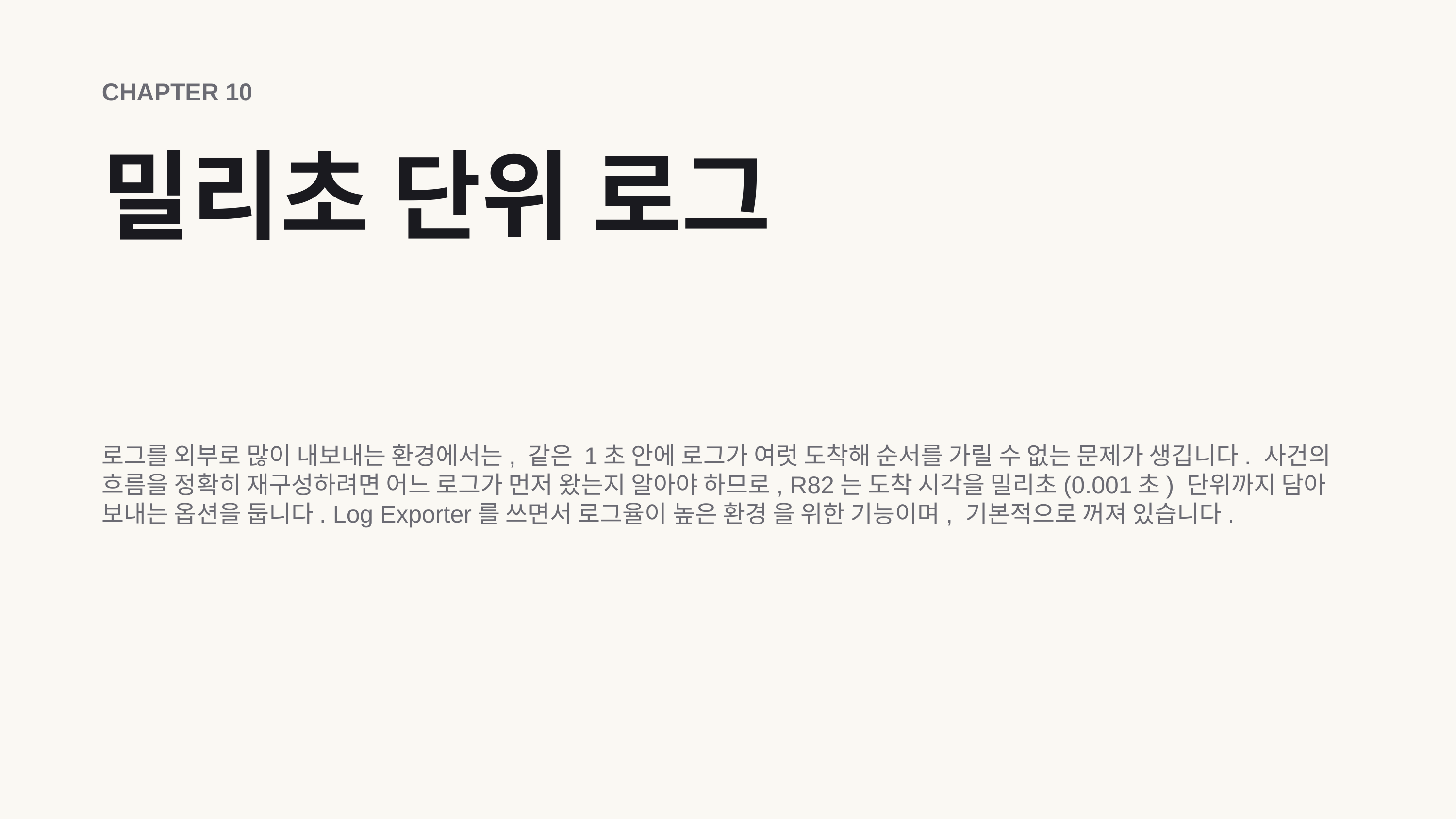

CHAPTER 10
밀리초 단위 로그
로그를 외부로 많이 내보내는 환경에서는, 같은 1초 안에 로그가 여럿 도착해 순서를 가릴 수 없는 문제가 생깁니다. 사건의 흐름을 정확히 재구성하려면 어느 로그가 먼저 왔는지 알아야 하므로, R82는 도착 시각을 밀리초(0.001초) 단위까지 담아 보내는 옵션을 둡니다. Log Exporter를 쓰면서 로그율이 높은 환경 을 위한 기능이며, 기본적으로 꺼져 있습니다.